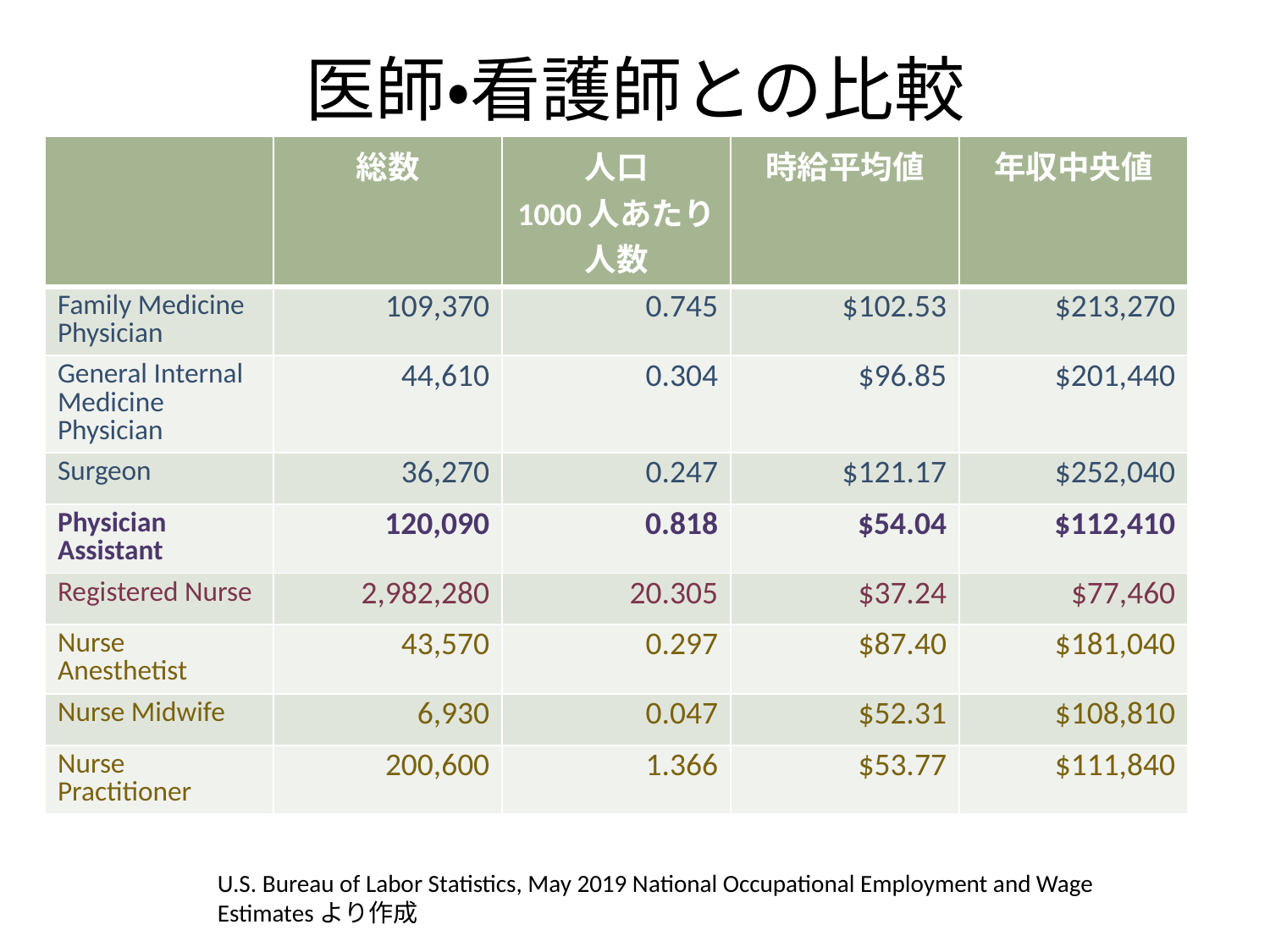

# 医師・看護師との比較
|  | 総数 | 人口 1000人あたり人数 | 時給平均値 | 年収中央値 |
| --- | --- | --- | --- | --- |
| Family Medicine Physician | 109,370 | 0.745 | $102.53 | $213,270 |
| General Internal Medicine Physician | 44,610 | 0.304 | $96.85 | $201,440 |
| Surgeon | 36,270 | 0.247 | $121.17 | $252,040 |
| Physician Assistant | 120,090 | 0.818 | $54.04 | $112,410 |
| Registered Nurse | 2,982,280 | 20.305 | $37.24 | $77,460 |
| Nurse Anesthetist | 43,570 | 0.297 | $87.40 | $181,040 |
| Nurse Midwife | 6,930 | 0.047 | $52.31 | $108,810 |
| Nurse Practitioner | 200,600 | 1.366 | $53.77 | $111,840 |
U.S. Bureau of Labor Statistics, May 2019 National Occupational Employment and Wage Estimatesより作成